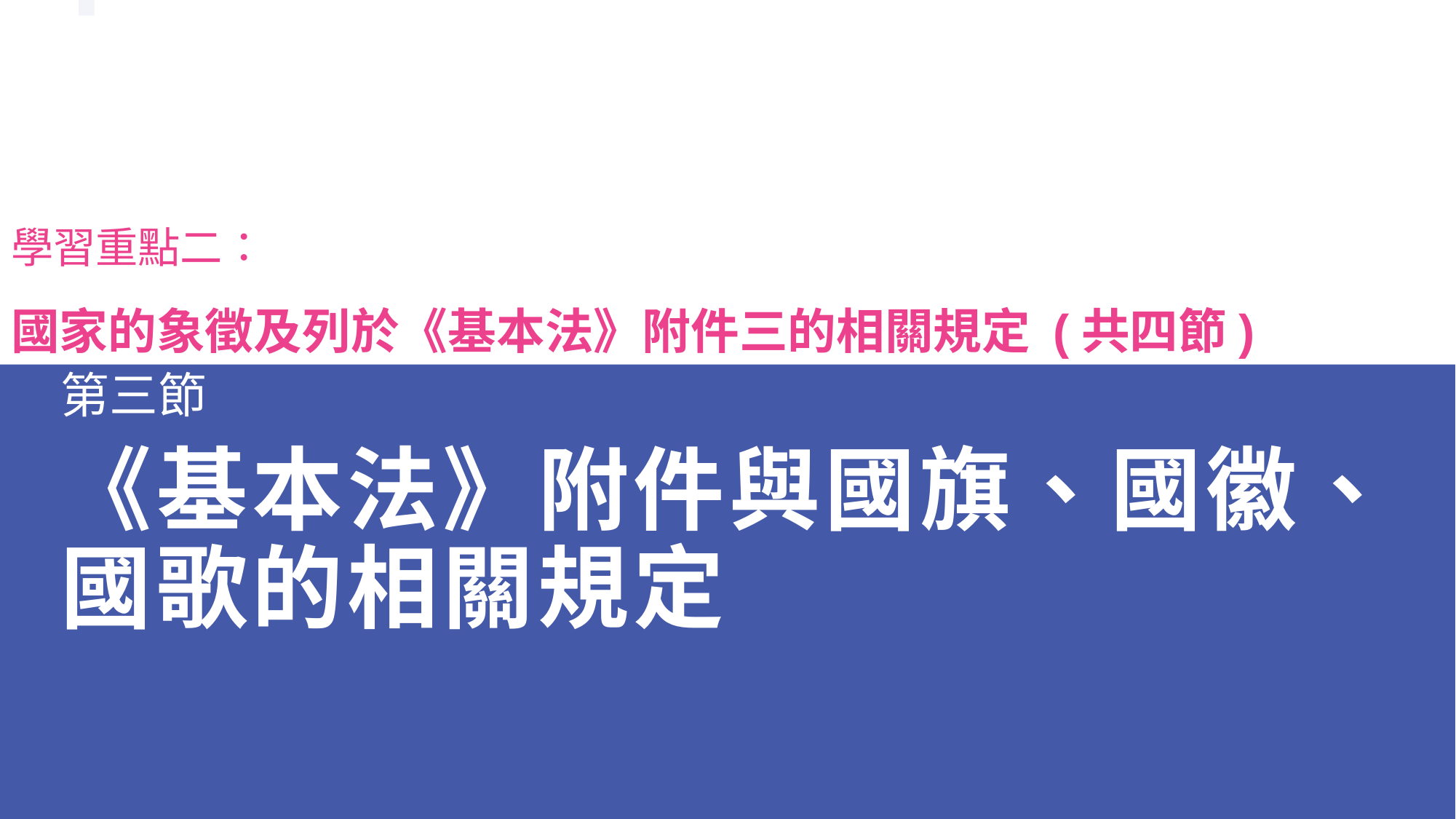

學習重點二：
國家的象徵及列於《基本法》附件三的相關規定 (共四節)
第三節
# 《基本法》附件與國旗、國徽、國歌的相關規定